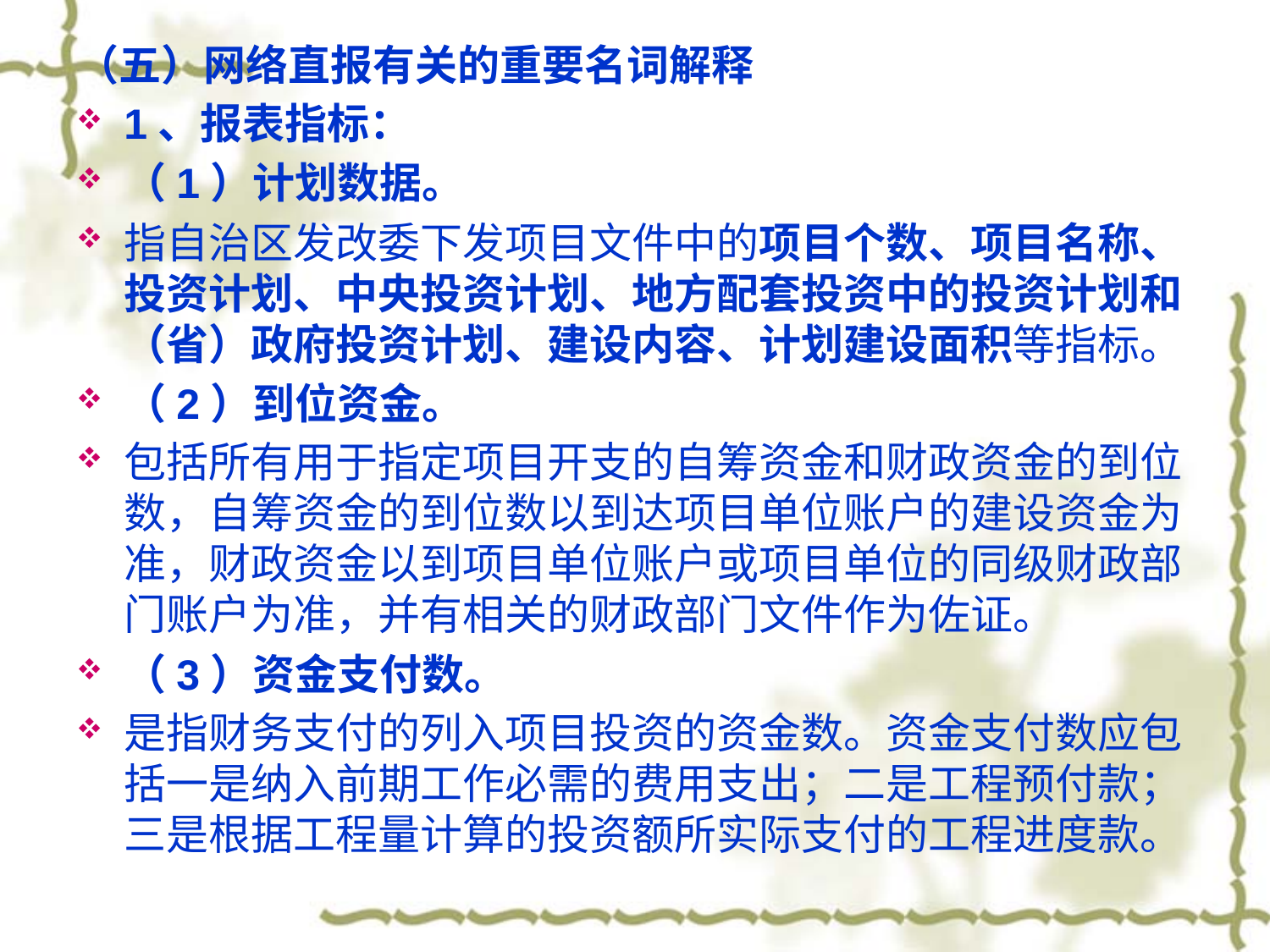

（五）网络直报有关的重要名词解释
1、报表指标：
（1）计划数据。
指自治区发改委下发项目文件中的项目个数、项目名称、投资计划、中央投资计划、地方配套投资中的投资计划和（省）政府投资计划、建设内容、计划建设面积等指标。
（2）到位资金。
包括所有用于指定项目开支的自筹资金和财政资金的到位数，自筹资金的到位数以到达项目单位账户的建设资金为准，财政资金以到项目单位账户或项目单位的同级财政部门账户为准，并有相关的财政部门文件作为佐证。
（3）资金支付数。
是指财务支付的列入项目投资的资金数。资金支付数应包括一是纳入前期工作必需的费用支出；二是工程预付款；三是根据工程量计算的投资额所实际支付的工程进度款。